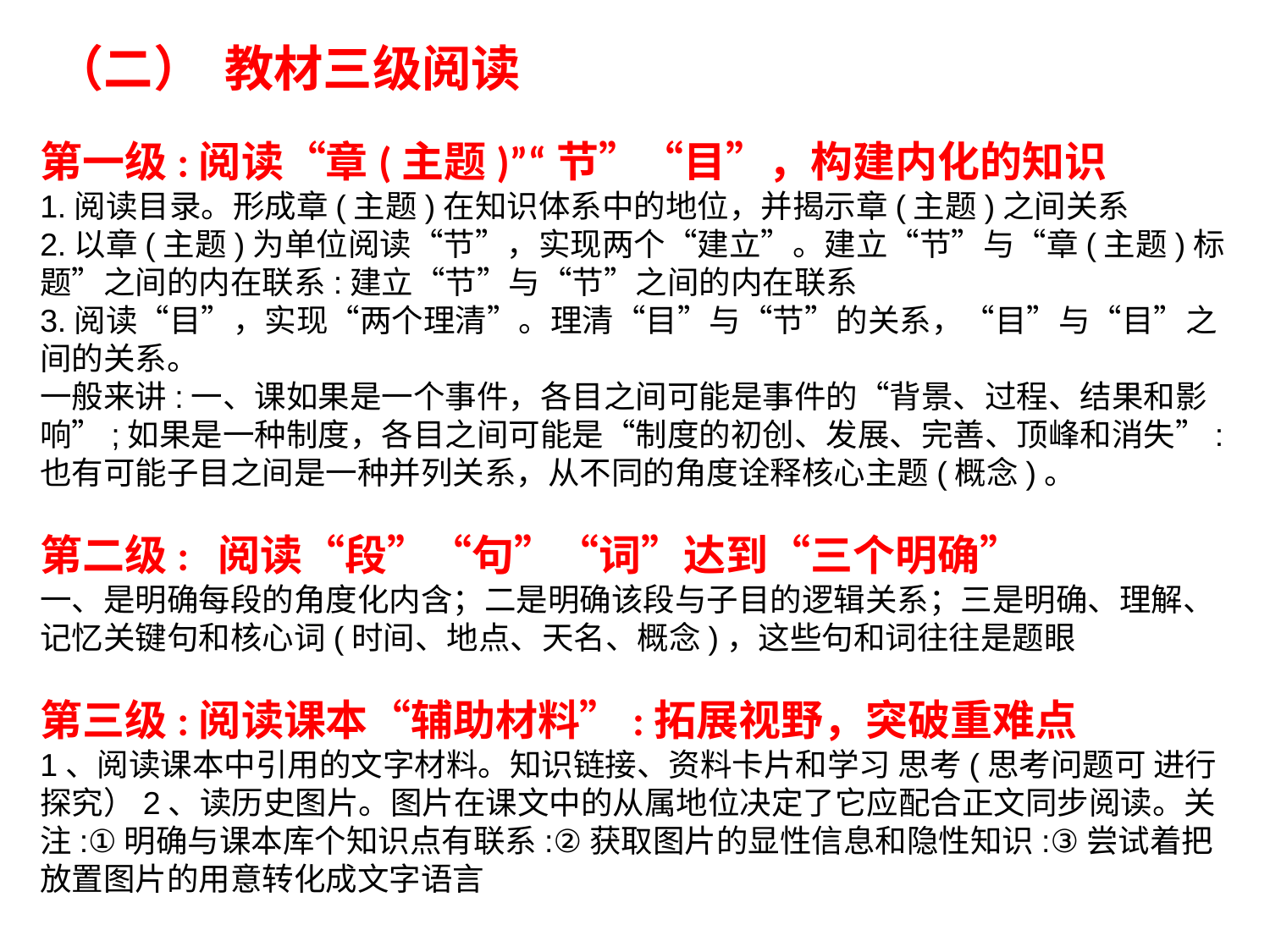

（二）  教材三级阅读

第一级:阅读“章(主题)”“节”“目”，构建内化的知识
1.阅读目录。形成章(主题)在知识体系中的地位，并揭示章(主题)之间关系
2.以章(主题)为单位阅读“节”，实现两个“建立”。建立“节”与“章(主题)标题”之间的内在联系:建立“节”与“节”之间的内在联系
3.阅读“目”，实现“两个理清”。理清“目”与“节”的关系，“目”与“目”之间的关系。
一般来讲:一、课如果是一个事件，各目之间可能是事件的“背景、过程、结果和影响”;如果是一种制度，各目之间可能是“制度的初创、发展、完善、顶峰和消失”:也有可能子目之间是一种并列关系，从不同的角度诠释核心主题(概念)。

第二级:  阅读“段”“句”“词”达到“三个明确”
一、是明确每段的角度化内含；二是明确该段与子目的逻辑关系；三是明确、理解、记忆关键句和核心词(时间、地点、天名、概念)，这些句和词往往是题眼

第三级:阅读课本“辅助材料”:拓展视野，突破重难点
1、阅读课本中引用的文字材料。知识链接、资料卡片和学习 思考(思考问题可 进行探究）2、读历史图片。图片在课文中的从属地位决定了它应配合正文同步阅读。关注:①明确与课本库个知识点有联系:②获取图片的显性信息和隐性知识:③尝试着把放置图片的用意转化成文字语言